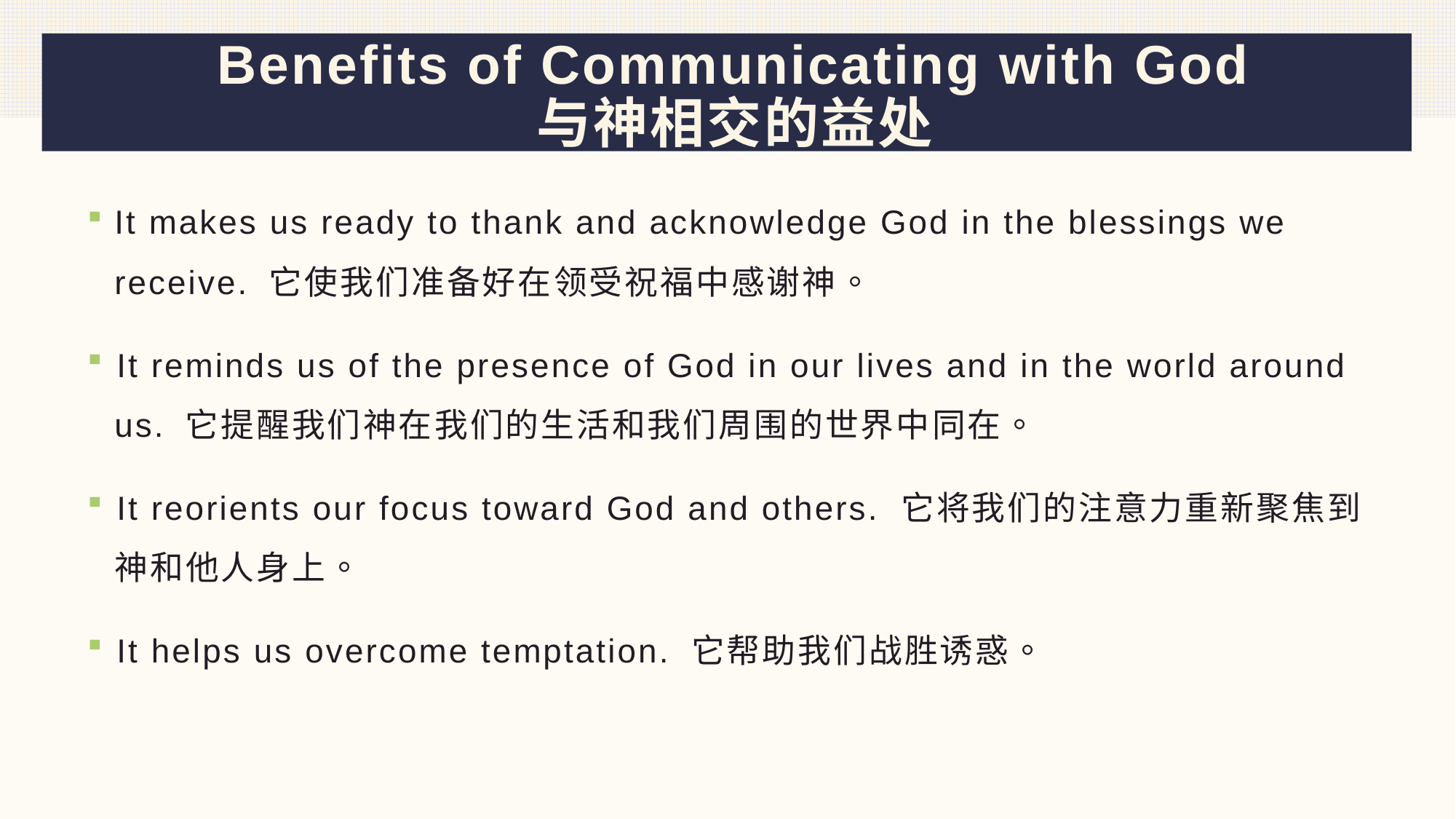

# Benefits of Communicating with God 与神相交的益处
It makes us ready to thank and acknowledge God in the blessings we receive. 它使我们准备好在领受祝福中感谢神。
‌It reminds us of the presence of God in our lives and in the world around us. 它提醒我们神在我们的生活和我们周围的世界中同在。
‌It reorients our focus toward God and others. 它将我们的注意力重新聚焦到神和他人身上。
‌It helps us overcome temptation. 它帮助我们战胜诱惑。